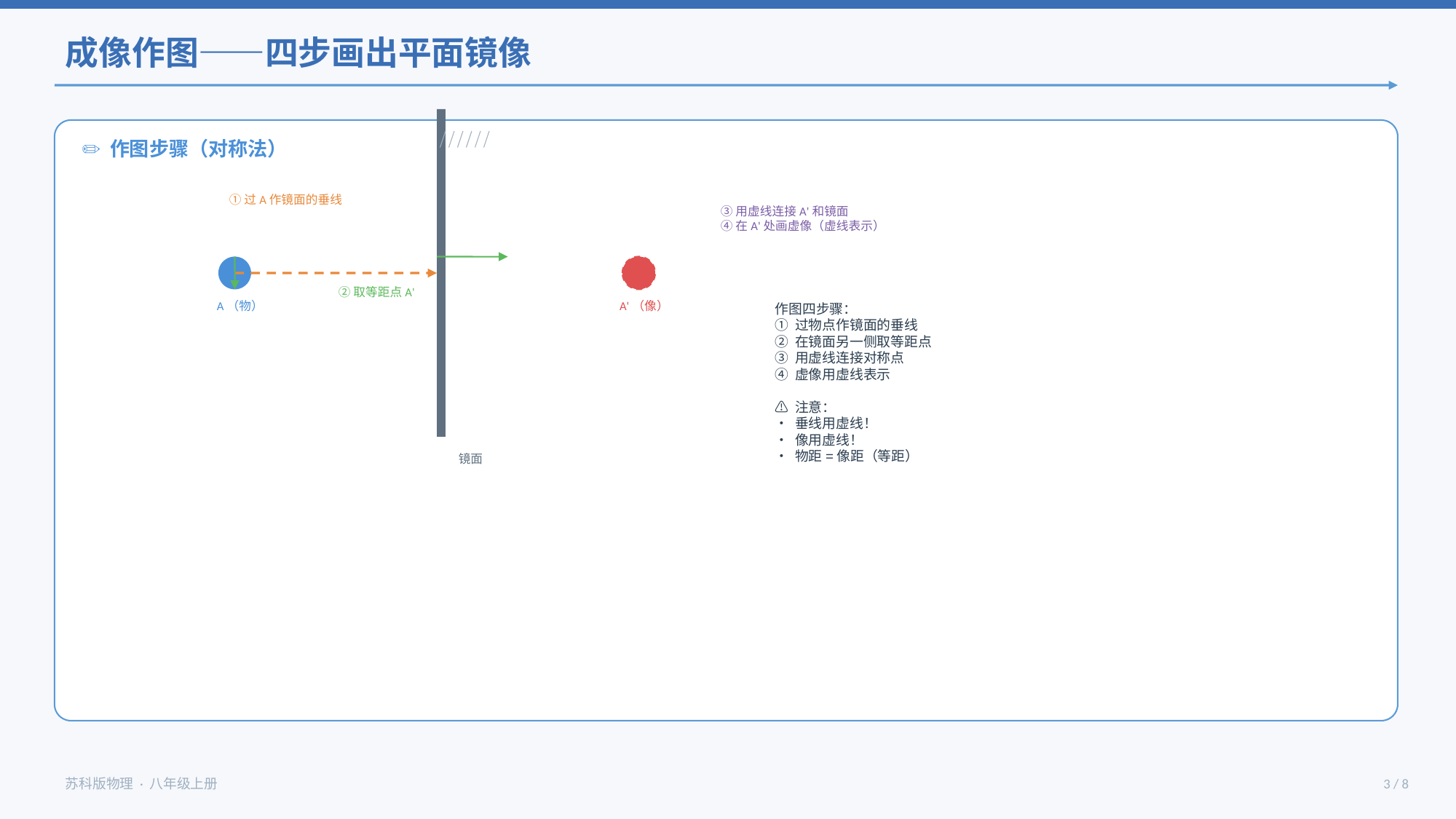

成像作图——四步画出平面镜像

✏️ 作图步骤（对称法）

①过A作镜面的垂线
③用虚线连接A'和镜面
④在A'处画虚像（虚线表示）

作图四步骤：
① 过物点作镜面的垂线
② 在镜面另一侧取等距点
③ 用虚线连接对称点
④ 虚像用虚线表示

⚠️ 注意：
• 垂线用虚线！
• 像用虚线！
• 物距=像距（等距）
②取等距点A'
A（物）
A'（像）
镜面
苏科版物理 · 八年级上册
3 / 8